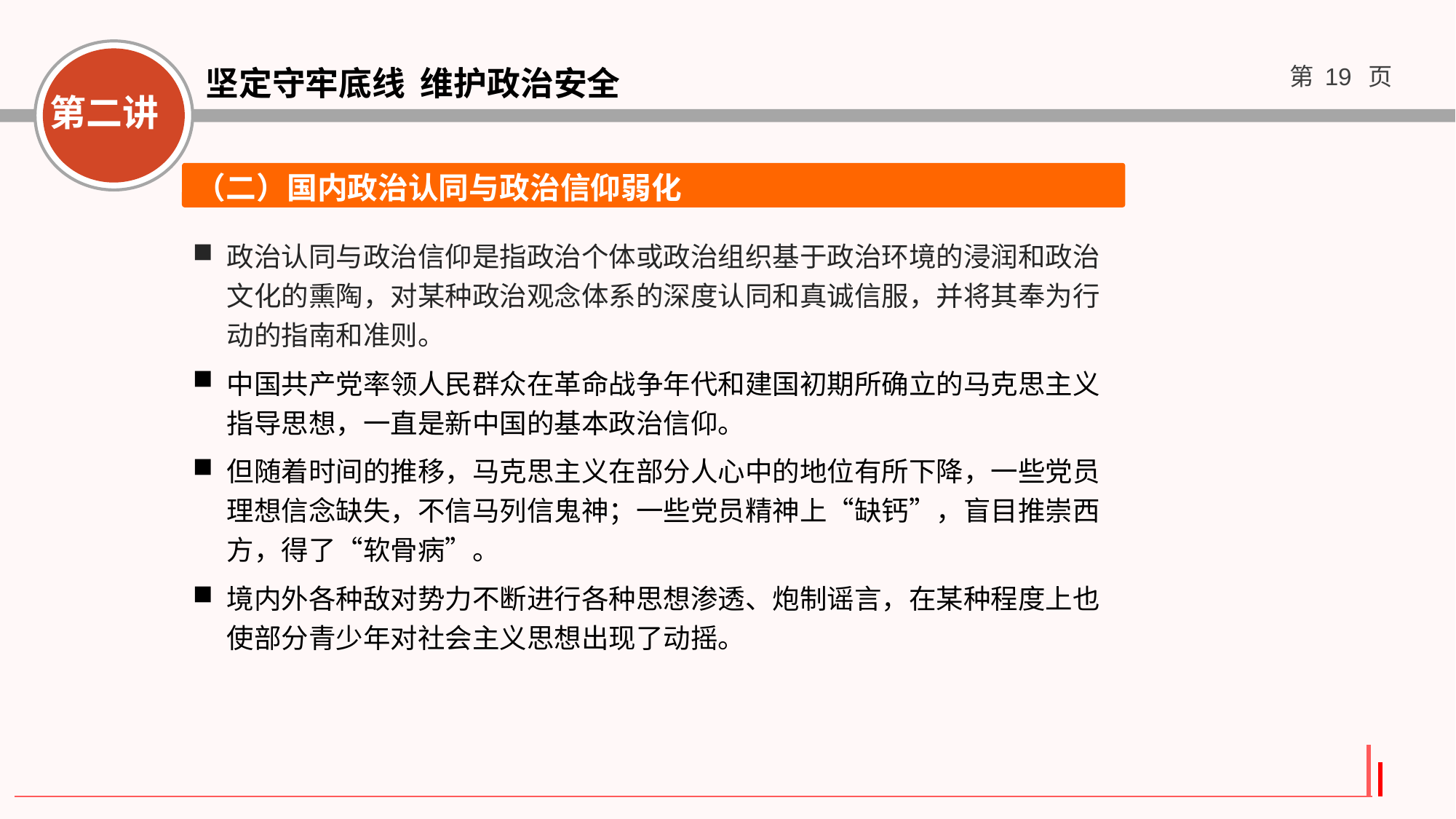

（二）国内政治认同与政治信仰弱化
政治认同与政治信仰是指政治个体或政治组织基于政治环境的浸润和政治文化的熏陶，对某种政治观念体系的深度认同和真诚信服，并将其奉为行动的指南和准则。
中国共产党率领人民群众在革命战争年代和建国初期所确立的马克思主义指导思想，一直是新中国的基本政治信仰。
但随着时间的推移，马克思主义在部分人心中的地位有所下降，一些党员理想信念缺失，不信马列信鬼神；一些党员精神上“缺钙”，盲目推崇西方，得了“软骨病”。
境内外各种敌对势力不断进行各种思想渗透、炮制谣言，在某种程度上也使部分青少年对社会主义思想出现了动摇。